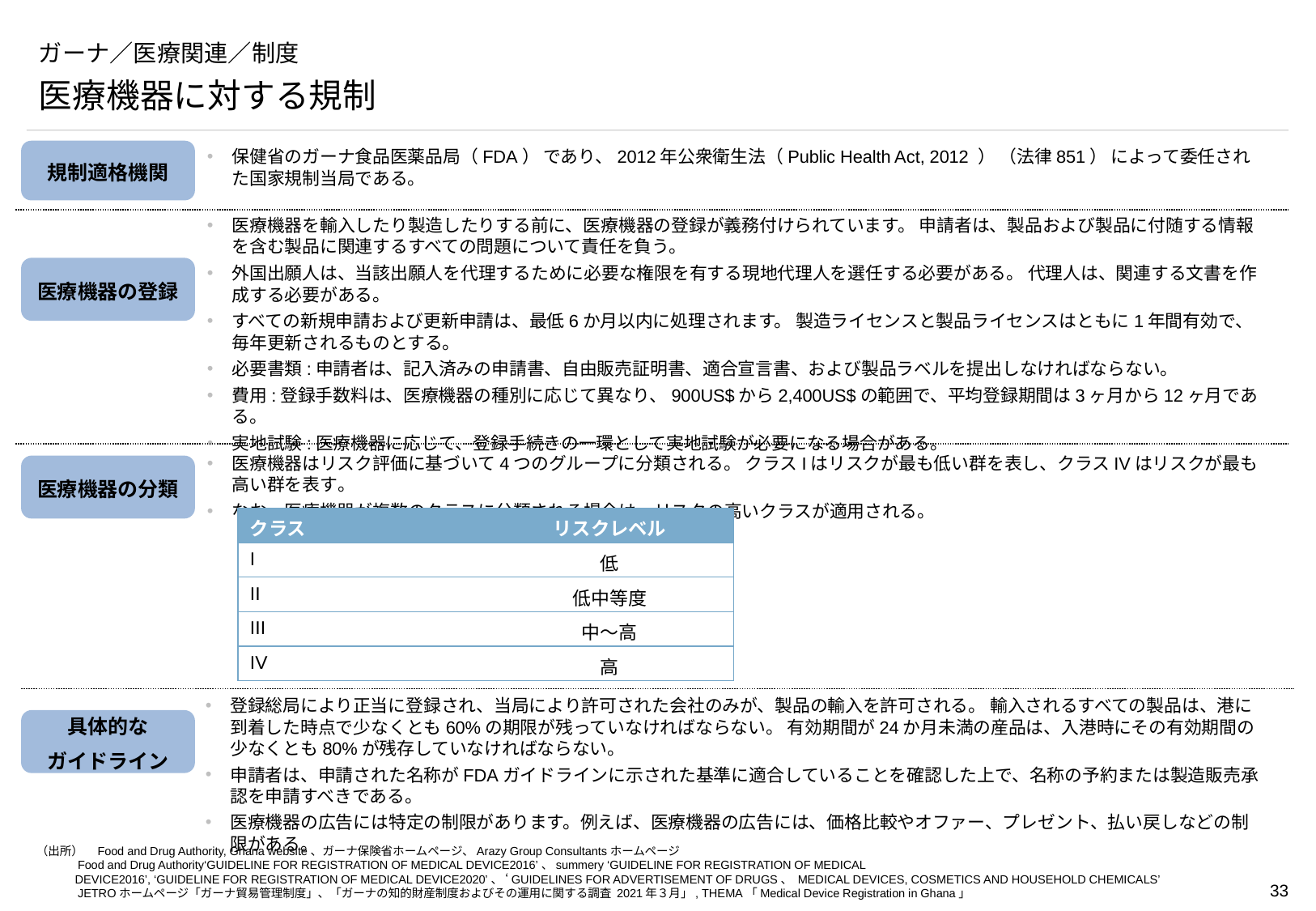

# ガーナ／医療関連／制度
医療機器に対する規制
保健省のガーナ食品医薬品局（FDA） であり、2012年公衆衛生法（Public Health Act, 2012 ） （法律851） によって委任された国家規制当局である。
規制適格機関
医療機器を輸入したり製造したりする前に、医療機器の登録が義務付けられています。 申請者は、製品および製品に付随する情報を含む製品に関連するすべての問題について責任を負う。
外国出願人は、当該出願人を代理するために必要な権限を有する現地代理人を選任する必要がある。 代理人は、関連する文書を作成する必要がある。
すべての新規申請および更新申請は、最低6か月以内に処理されます。 製造ライセンスと製品ライセンスはともに1年間有効で、毎年更新されるものとする。
必要書類:申請者は、記入済みの申請書、自由販売証明書、適合宣言書、および製品ラベルを提出しなければならない。
費用:登録手数料は、医療機器の種別に応じて異なり、900US$から2,400US$の範囲で、平均登録期間は3ヶ月から12ヶ月である。
実地試験:医療機器に応じて、登録手続きの一環として実地試験が必要になる場合がある。

医療機器の登録
医療機器はリスク評価に基づいて4つのグループに分類される。 クラスIはリスクが最も低い群を表し、クラスIVはリスクが最も高い群を表す。
なお、医療機器が複数のクラスに分類される場合は、リスクの高いクラスが適用される。

医療機器の分類
| クラス | リスクレベル |
| --- | --- |
| I | 低 |
| II | 低中等度 |
| III | 中～高 |
| IV | 高 |
登録総局により正当に登録され、当局により許可された会社のみが、製品の輸入を許可される。 輸入されるすべての製品は、港に到着した時点で少なくとも60%の期限が残っていなければならない。 有効期間が24か月未満の産品は、入港時にその有効期間の少なくとも80%が残存していなければならない。
申請者は、申請された名称がFDAガイドラインに示された基準に適合していることを確認した上で、名称の予約または製造販売承認を申請すべきである。
医療機器の広告には特定の制限があります。例えば、医療機器の広告には、価格比較やオファー、プレゼント、払い戻しなどの制限がある。
具体的な
ガイドライン
（出所）　Food and Drug Authority, Ghana website、ガーナ保険省ホームページ、Arazy Group Consultantsホームページ
	  Food and Drug Authority‘GUIDELINE FOR REGISTRATION OF MEDICAL DEVICE2016’、summery ‘GUIDELINE FOR REGISTRATION OF MEDICAL
            DEVICE2016’, ‘GUIDELINE FOR REGISTRATION OF MEDICAL DEVICE2020’、 ‘GUIDELINES FOR ADVERTISEMENT OF DRUGS、 MEDICAL DEVICES, COSMETICS AND HOUSEHOLD CHEMICALS’
	  JETROホームページ「ガーナ貿易管理制度」、「ガーナの知的財産制度およびその運用に関する調査 2021年３月」, THEMA「Medical Device Registration in Ghana」